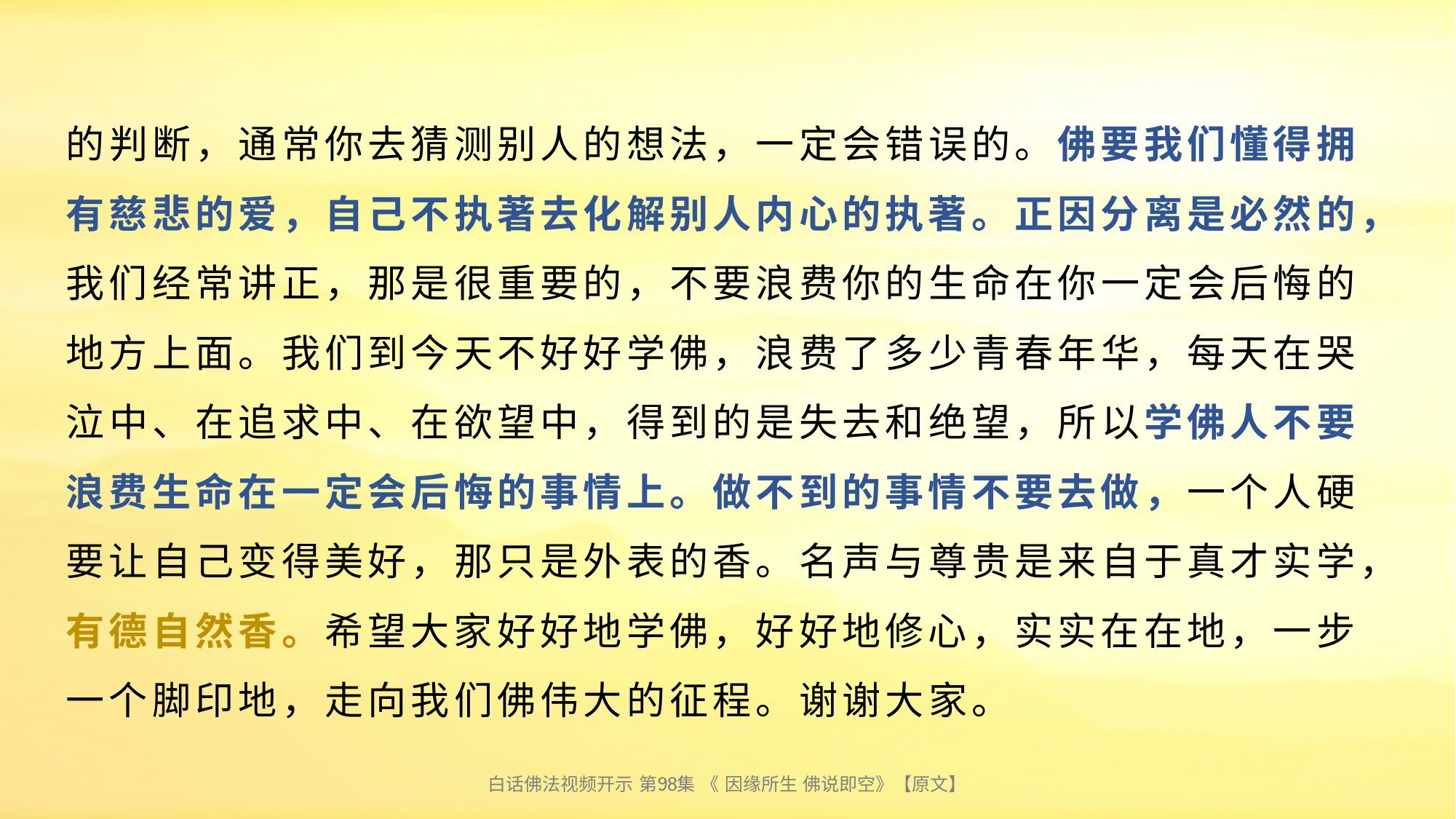

# 的判断，通常你去猜测别人的想法，一定会错误的。佛要我们懂得拥有慈悲的爱，自己不执著去化解别人内心的执著。正因分离是必然的，我们经常讲正，那是很重要的，不要浪费你的生命在你一定会后悔的地方上面。我们到今天不好好学佛，浪费了多少青春年华，每天在哭泣中、在追求中、在欲望中，得到的是失去和绝望，所以学佛人不要浪费生命在一定会后悔的事情上。做不到的事情不要去做，一个人硬要让自己变得美好，那只是外表的香。名声与尊贵是来自于真才实学，有德自然香。希望大家好好地学佛，好好地修心，实实在在地，一步一个脚印地，走向我们佛伟大的征程。谢谢大家。
白话佛法视频开示 第98集 《 因缘所生 佛说即空》【原文】